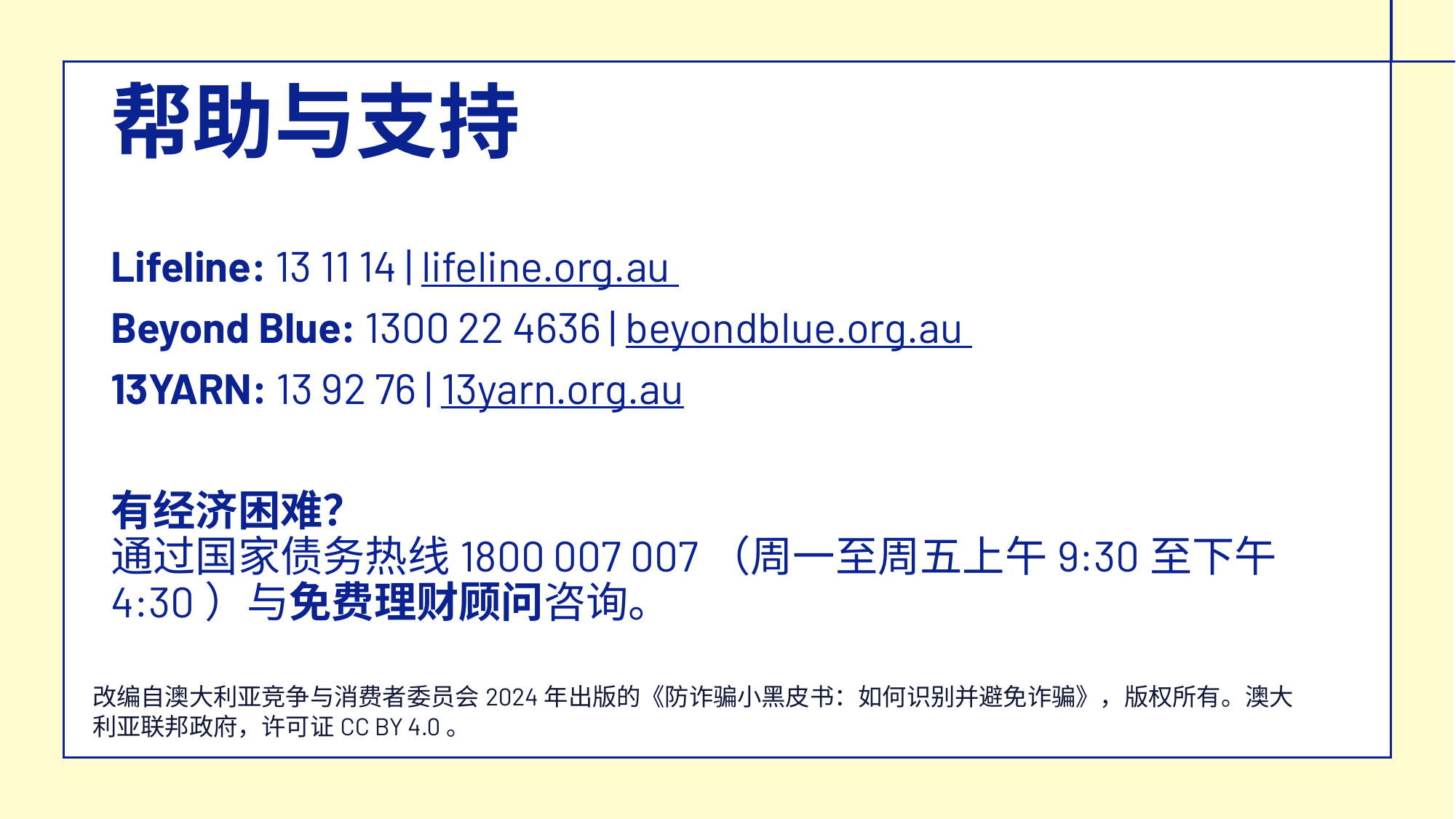

帮助与支持

Lifeline: 13 11 14 | lifeline.org.au
Beyond Blue: 1300 22 4636 | beyondblue.org.au
13YARN: 13 92 76 | 13yarn.org.au

有经济困难？
通过国家债务热线1800 007 007（周一至周五上午9:30至下午4:30）与免费理财顾问咨询。
改编自澳大利亚竞争与消费者委员会2024年出版的《防诈骗小黑皮书：如何识别并避免诈骗》，版权所有。澳大利亚联邦政府，许可证CC BY 4.0。
Adapted from the Little Book of Scams: How to spot and avoid scams by the Australian Competition and Consumer Commission, 2024, Copyright Commonwealth of Australia, licensed under CC BY 4.0